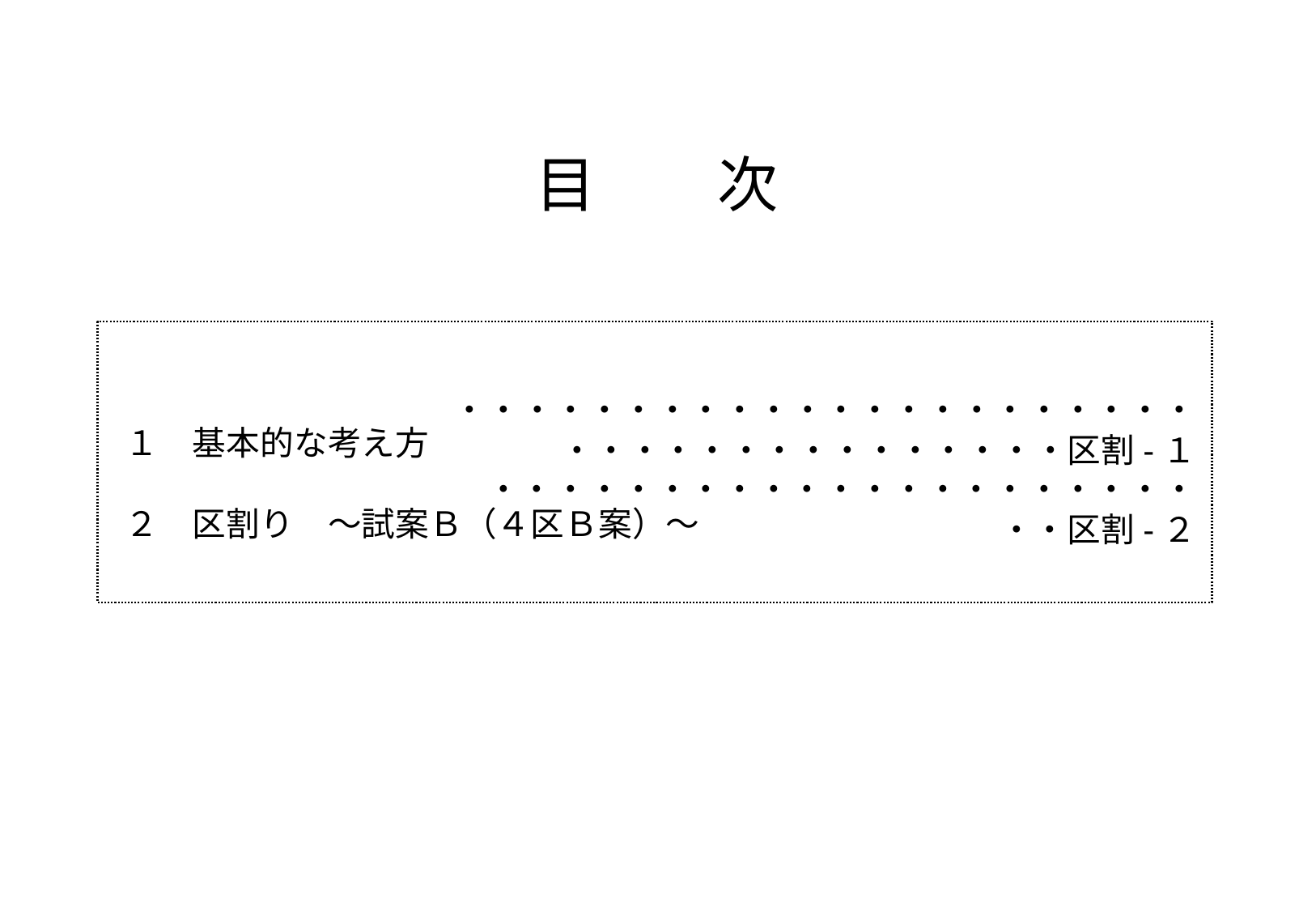

# 目　　次
 １　基本的な考え方
 ２　区割り　～試案Ｂ（４区Ｂ案）～
・・・・・・・・・・・・・・・・・・・・・・・・・・・・・・・・・・・・・区割-１
・・・・・・・・・・・・・・・・・・・・・・・区割-２